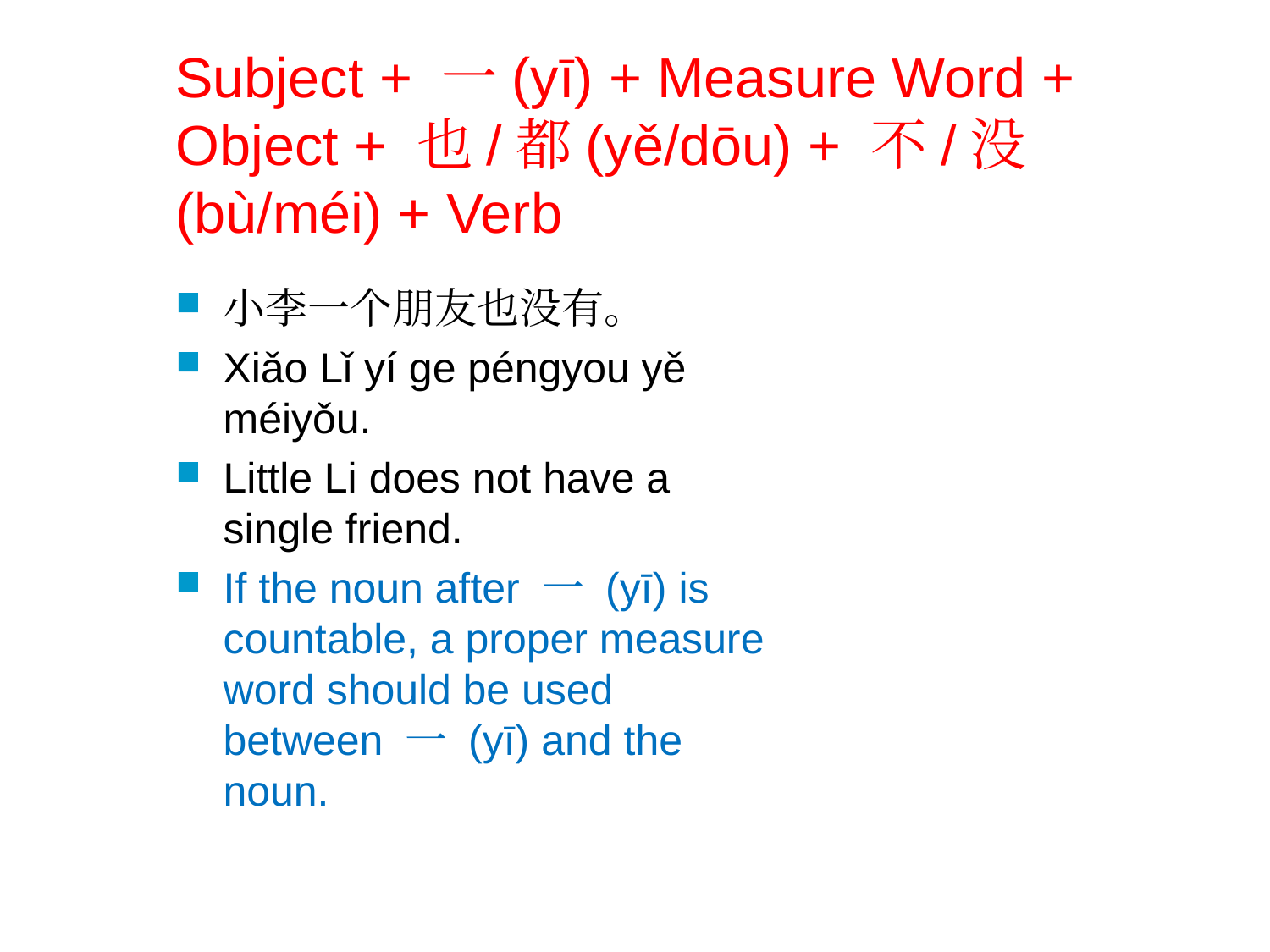

# Subject + 一(yī) + Measure Word + Object + 也/都(yě/dōu) + 不/没 (bù/méi) + Verb
小李一个朋友也没有。
Xiǎo Lǐ yí ge péngyou yě méiyǒu.
Little Li does not have a single friend.
If the noun after 一 (yī) is countable, a proper measure word should be used between 一 (yī) and the noun.